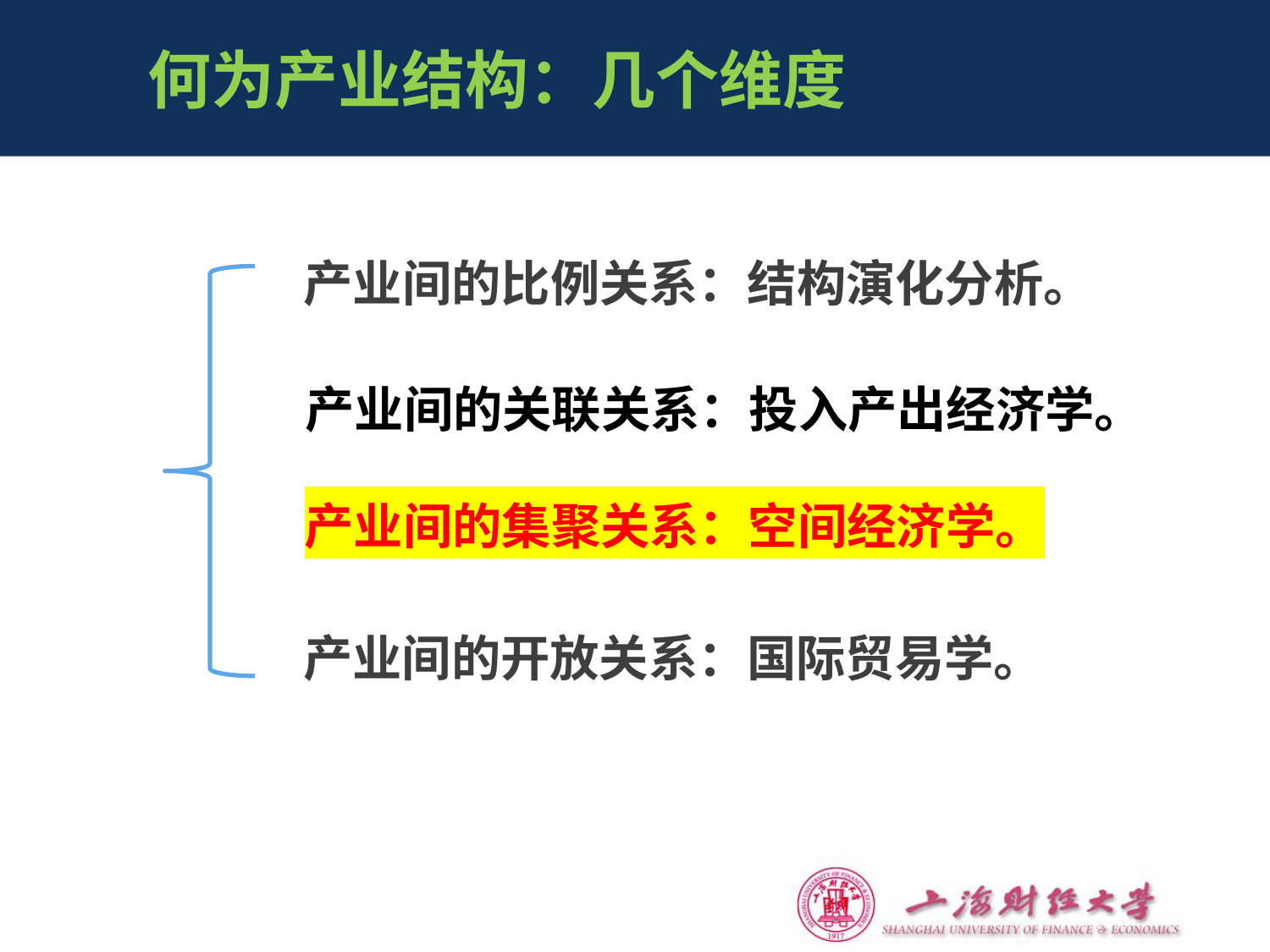

# 何为产业结构：几个维度
产业间的比例关系：结构演化分析。

产业间的关联关系：投入产出经济学。
产业间的集聚关系：空间经济学。
产业间的开放关系：国际贸易学。